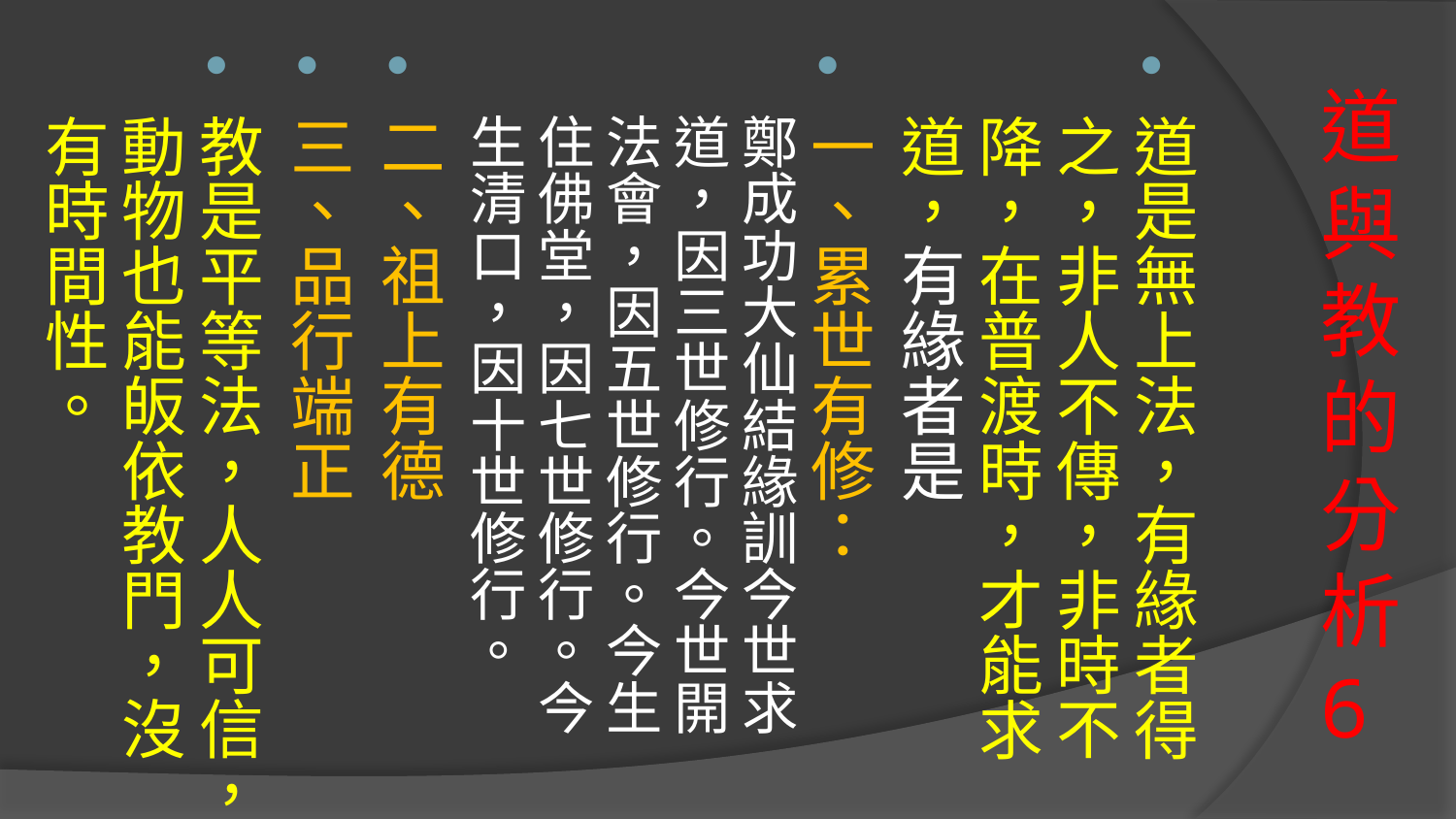

道是無上法，有緣者得之，非人不傳，非時不降，在普渡時，才能求道，有緣者是
一、累世有修：           鄭成功大仙結緣訓今世求道，因三世修行。今世開法會，因五世修行。今生住佛堂，因七世修行。今生清口，因十世修行。
二、祖上有德
三、品行端正
教是平等法，人人可信，動物也能皈依教門，沒有時間性。
# 道與教的分析6